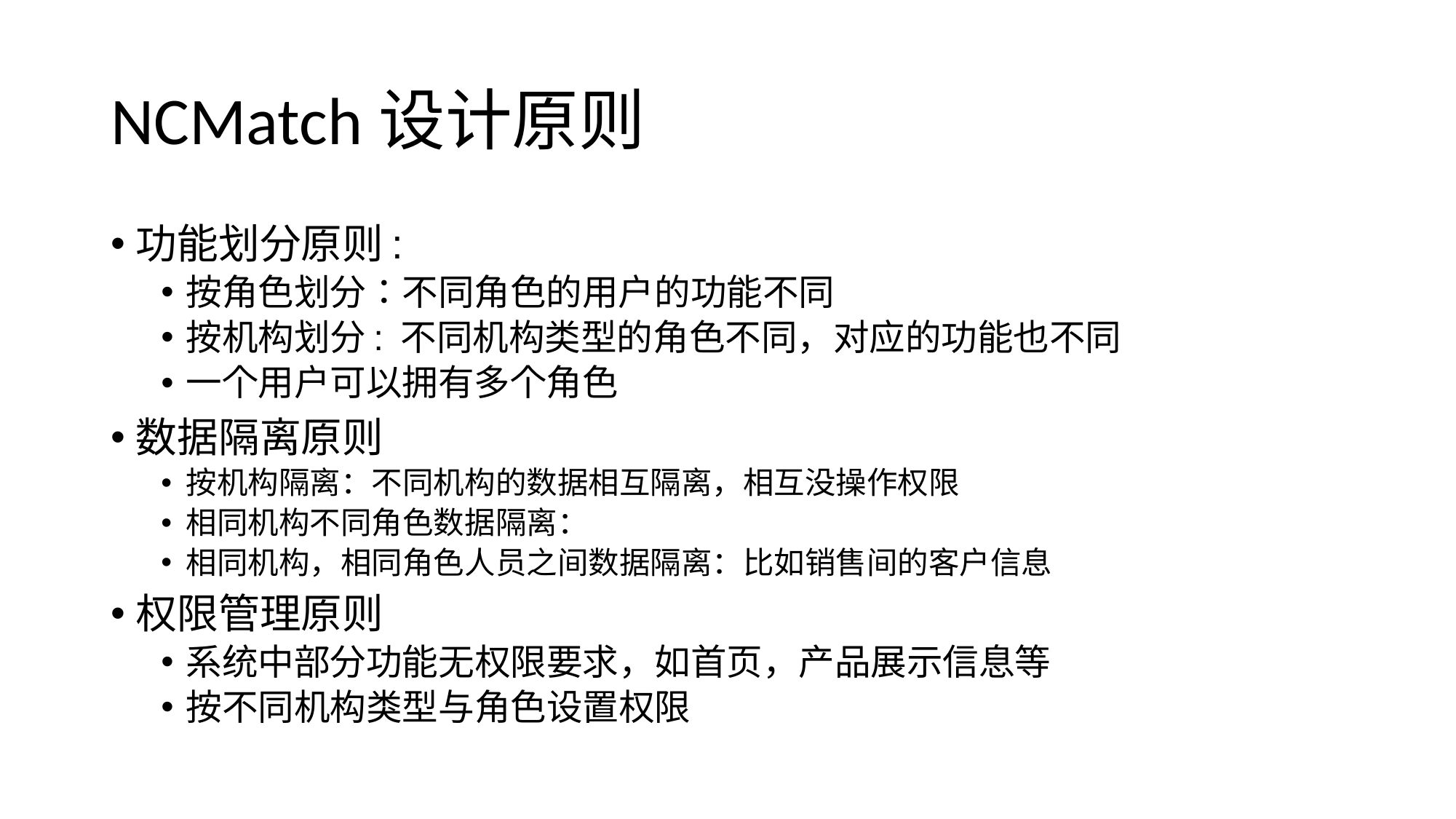

# NCMatch设计原则
功能划分原则:
按⻆色划分：不同⻆色的用户的功能不同
按机构划分: 不同机构类型的角色不同，对应的功能也不同
一个用户可以拥有多个⻆色
数据隔离原则
按机构隔离：不同机构的数据相互隔离，相互没操作权限
相同机构不同角色数据隔离：
相同机构，相同角色人员之间数据隔离：比如销售间的客户信息
权限管理原则
系统中部分功能无权限要求，如首⻚，产品展示信息等
按不同机构类型与⻆色设置权限